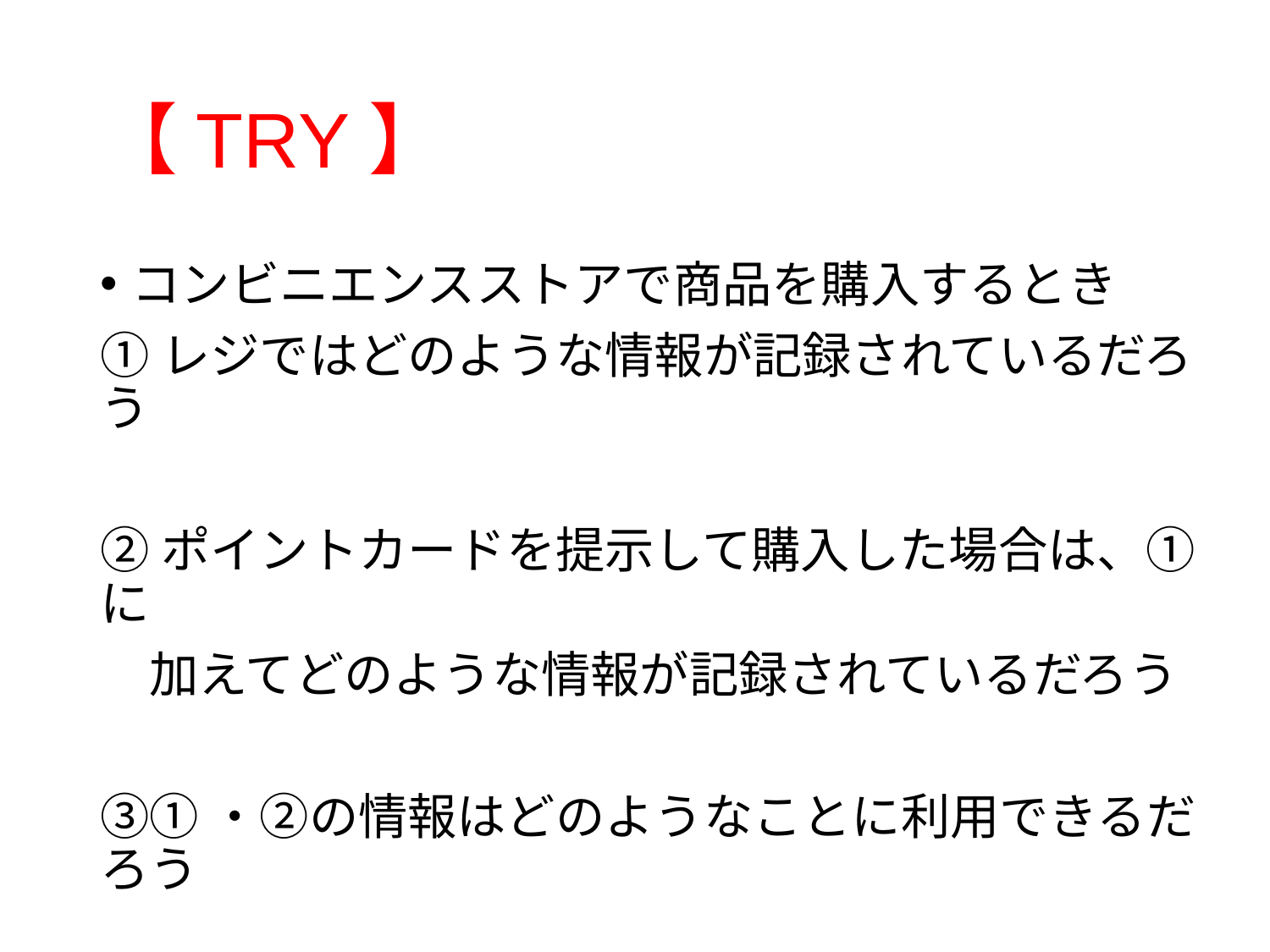

# 【TRY】
コンビニエンスストアで商品を購入するとき
①レジではどのような情報が記録されているだろう

②ポイントカードを提示して購入した場合は、①に
　加えてどのような情報が記録されているだろう

③①・②の情報はどのようなことに利用できるだろう